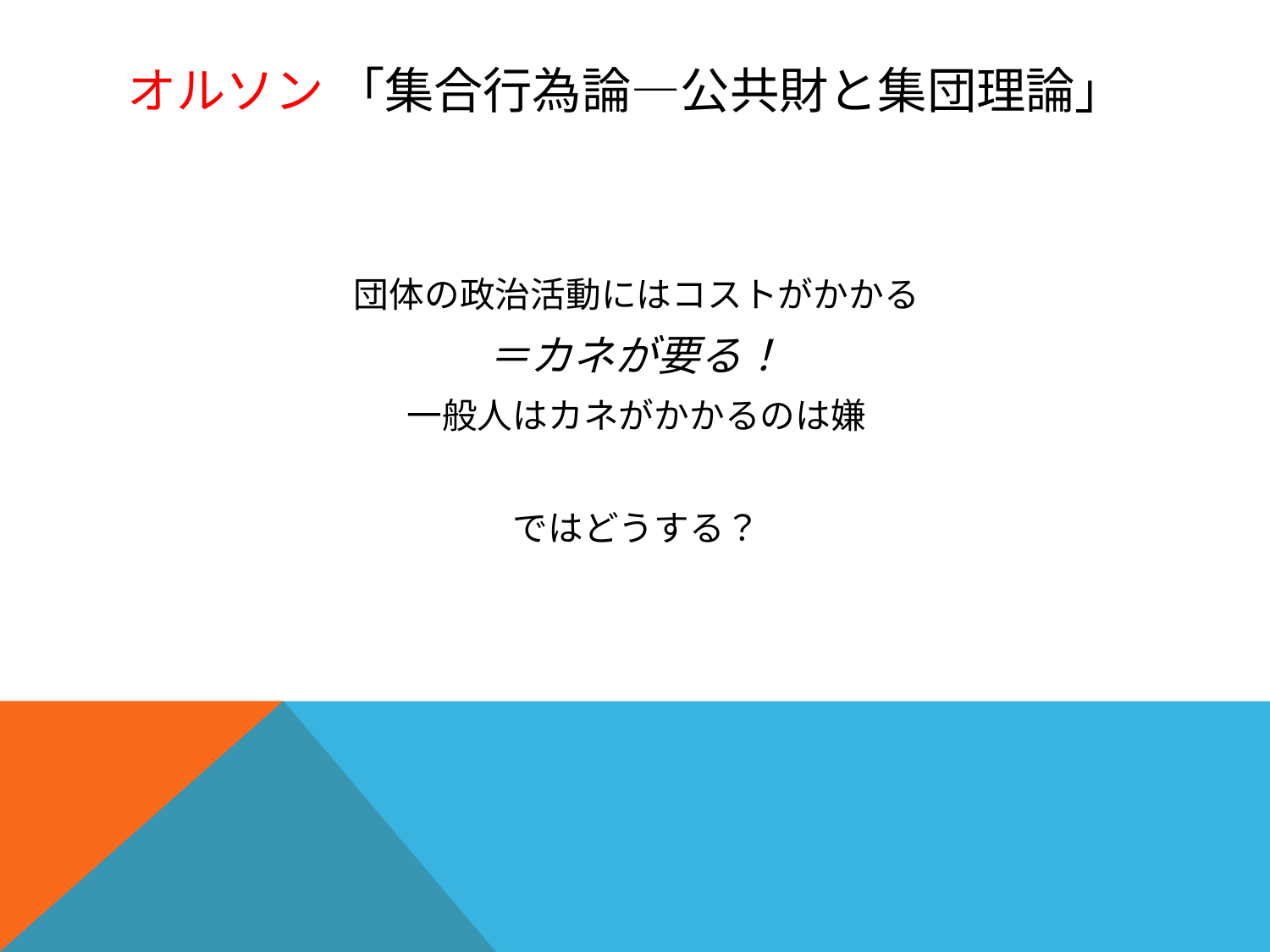

# オルソン 「集合行為論―公共財と集団理論」

団体の政治活動にはコストがかかる
＝カネが要る！
一般人はカネがかかるのは嫌

ではどうする？